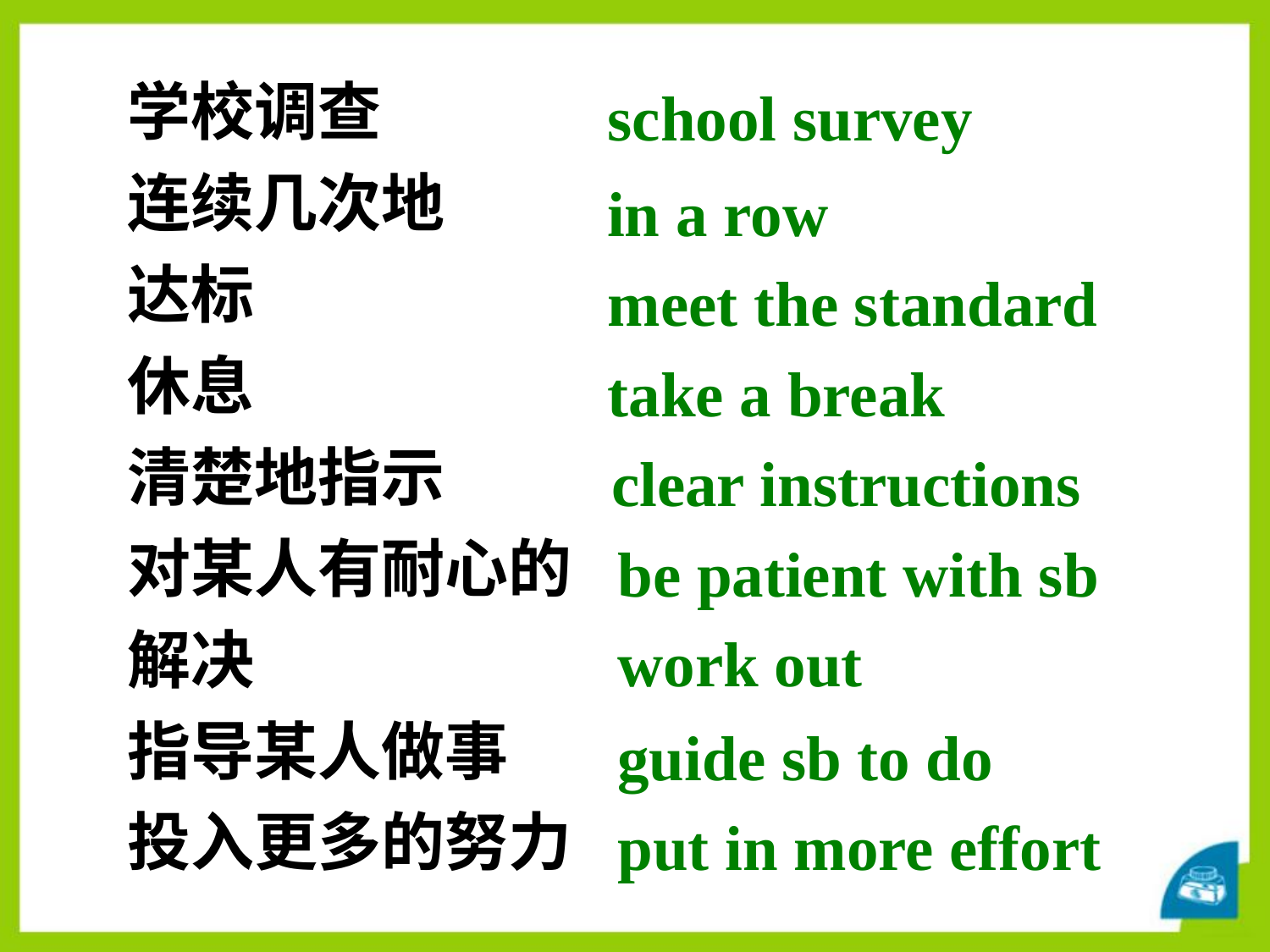

学校调查
连续几次地
达标
休息
清楚地指示
对某人有耐心的
解决
指导某人做事
投入更多的努力
school survey
in a row
meet the standard
take a break
clear instructions
be patient with sb
work out
guide sb to do
put in more effort